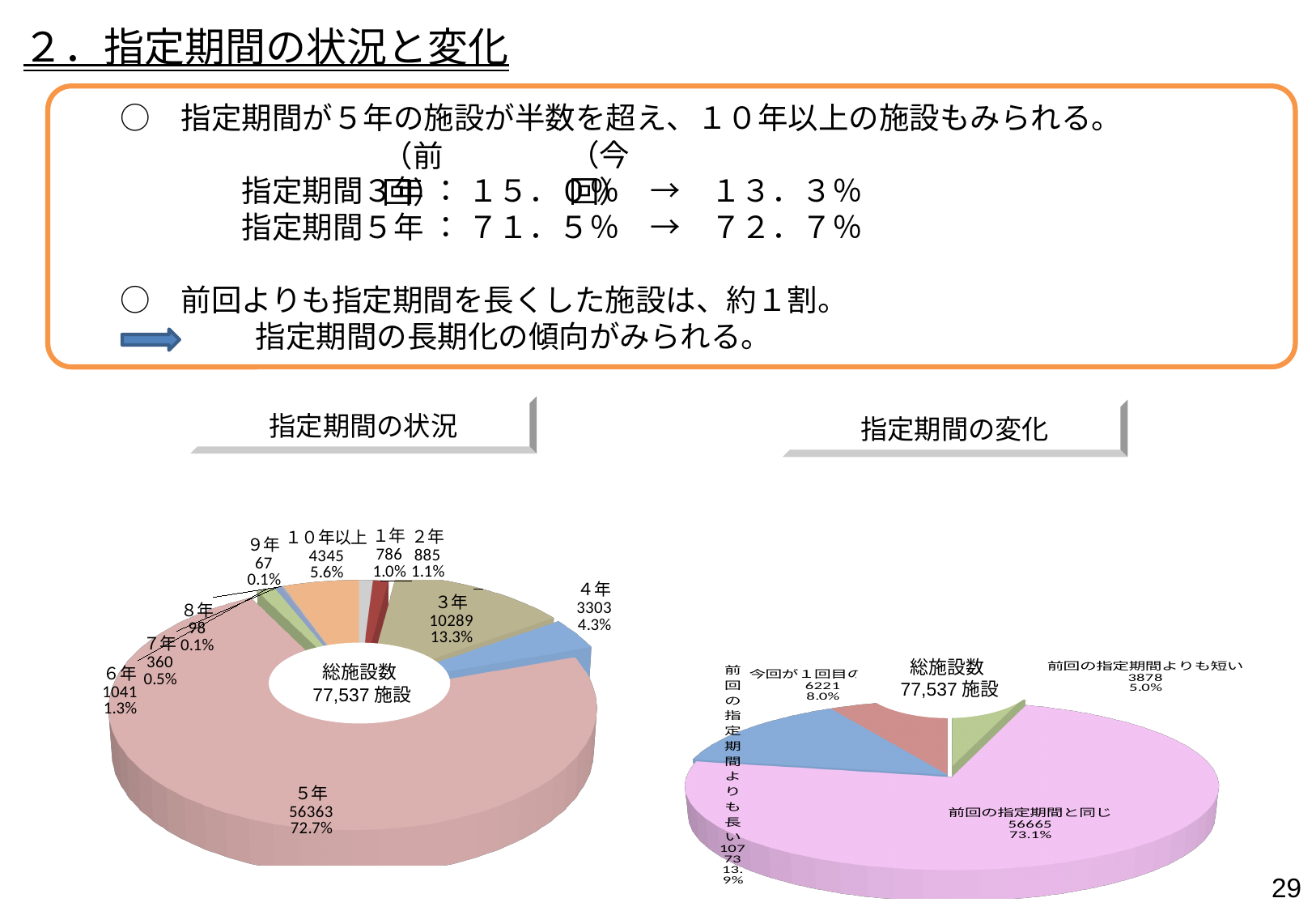

２．指定期間の状況と変化
　　○　指定期間が５年の施設が半数を超え、１０年以上の施設もみられる。

　　　　　　指定期間３年 ： １５．０％　→　１３．３％
　　　　　　指定期間５年 ： ７１．５％　→　７２．７％

　　○　前回よりも指定期間を長くした施設は、約１割。
　　　　　　  指定期間の長期化の傾向がみられる。
（今回）
（前回）

指定期間の状況
指定期間の変化

[unsupported chart]

[unsupported chart]

総施設数
 77,537施設
総施設数
 77,537施設
29